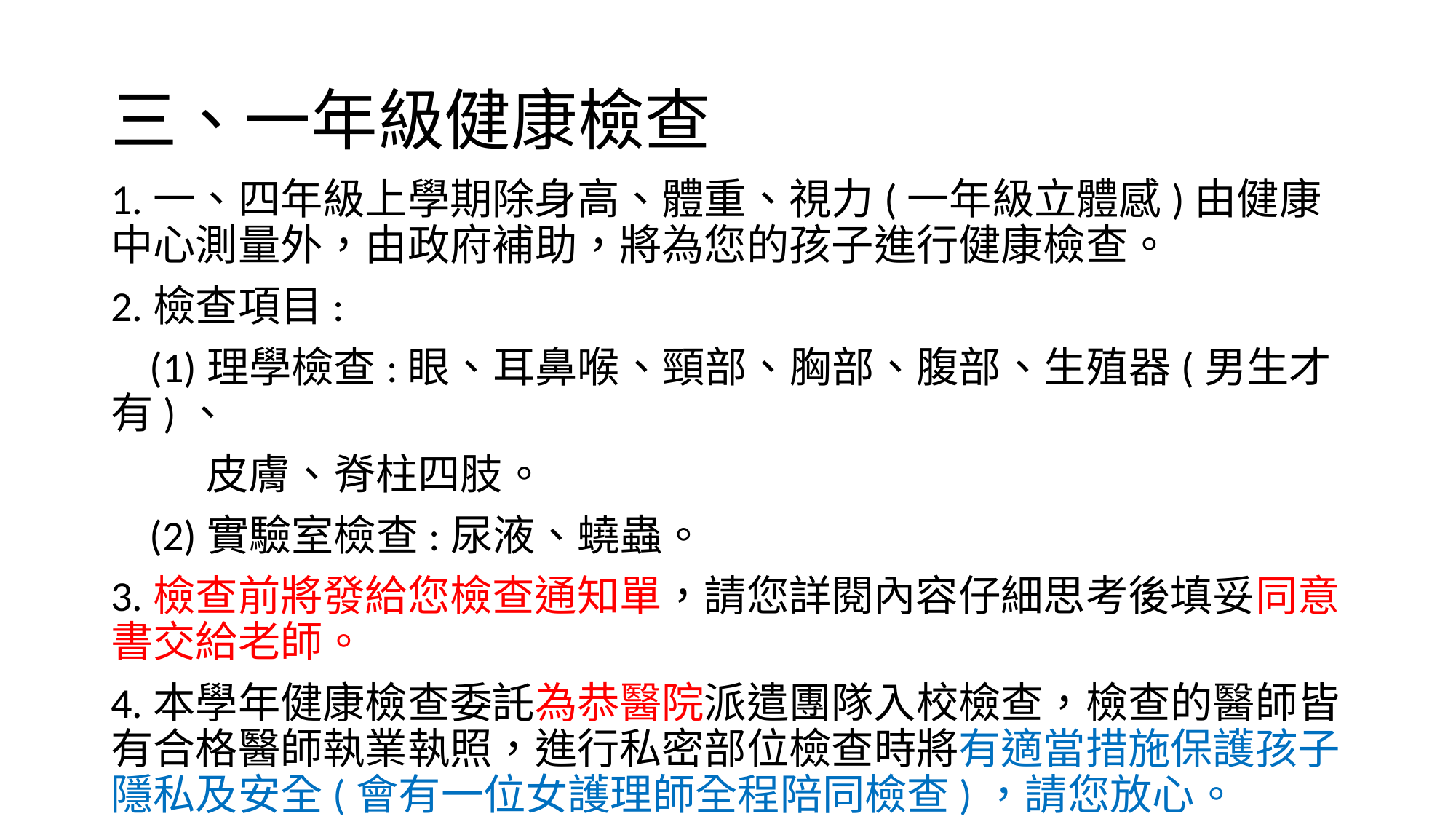

# 三、一年級健康檢查
1.一、四年級上學期除身高、體重、視力(一年級立體感)由健康中心測量外，由政府補助，將為您的孩子進行健康檢查。
2.檢查項目:
    (1)理學檢查:眼、耳鼻喉、頸部、胸部、腹部、生殖器(男生才有)、
         皮膚、脊柱四肢。
    (2)實驗室檢查:尿液、蟯蟲。
3.檢查前將發給您檢查通知單，請您詳閱內容仔細思考後填妥同意書交給老師。
4.本學年健康檢查委託為恭醫院派遣團隊入校檢查，檢查的醫師皆有合格醫師執業執照，進行私密部位檢查時將有適當措施保護孩子隱私及安全(會有一位女護理師全程陪同檢查)，請您放心。